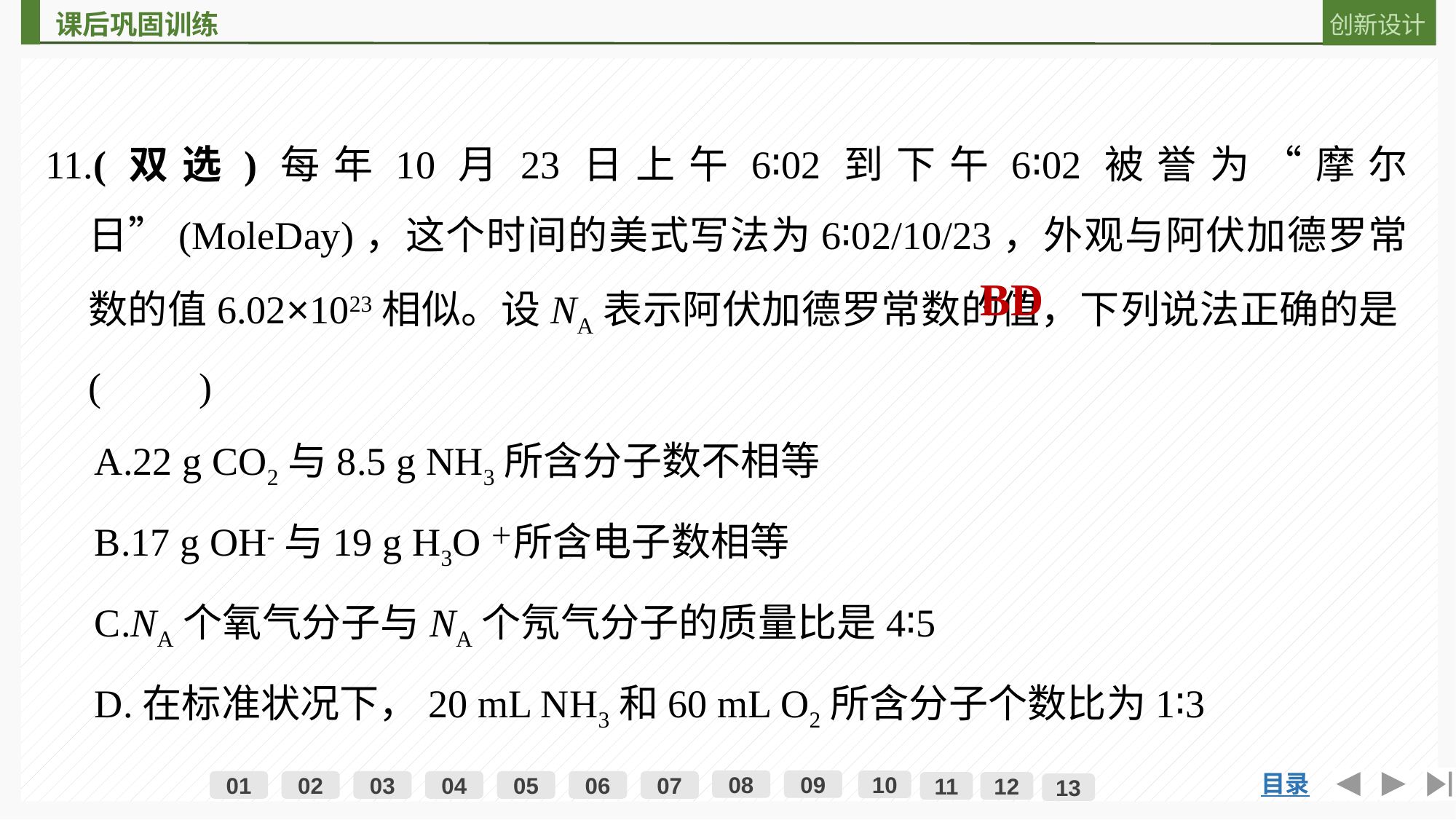

11.(双选)每年10月23日上午6∶02到下午6∶02被誉为“摩尔日”(MoleDay)，这个时间的美式写法为6∶02/10/23，外观与阿伏加德罗常数的值6.02×1023相似。设NA表示阿伏加德罗常数的值，下列说法正确的是(　　)
　A.22 g CO2与8.5 g NH3所含分子数不相等
　B.17 g OH-与19 g H3O＋所含电子数相等
　C.NA个氧气分子与NA个氖气分子的质量比是4∶5
　D.在标准状况下，20 mL NH3和60 mL O2所含分子个数比为1∶3
BD